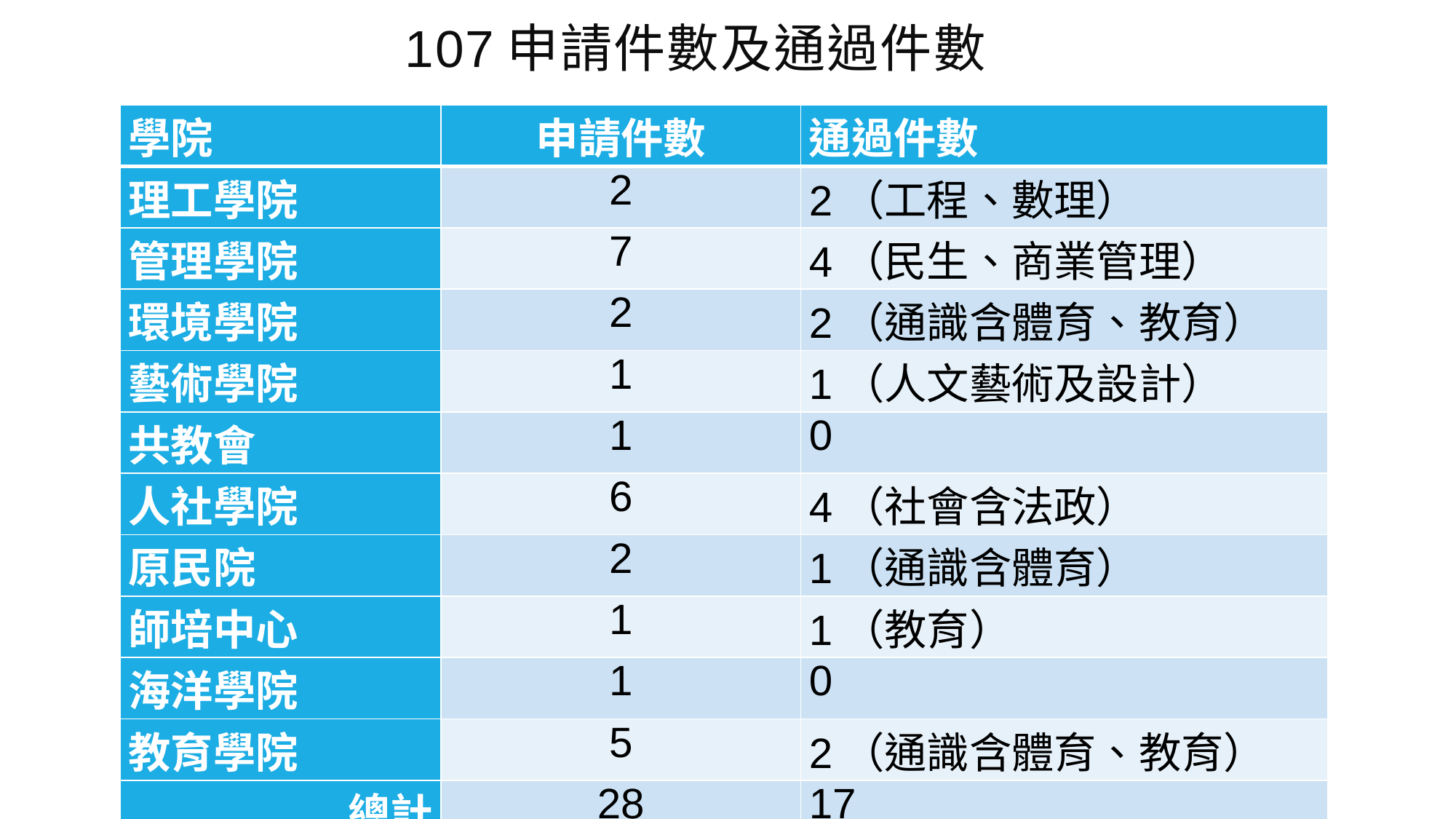

107申請件數及通過件數
| 學院 | 申請件數 | 通過件數 |
| --- | --- | --- |
| 理工學院 | 2 | 2（工程、數理） |
| 管理學院 | 7 | 4（民生、商業管理） |
| 環境學院 | 2 | 2（通識含體育、教育） |
| 藝術學院 | 1 | 1（人文藝術及設計） |
| 共教會 | 1 | 0 |
| 人社學院 | 6 | 4（社會含法政） |
| 原民院 | 2 | 1（通識含體育） |
| 師培中心 | 1 | 1（教育） |
| 海洋學院 | 1 | 0 |
| 教育學院 | 5 | 2（通識含體育、教育） |
| 總計 | 28 | 17 |